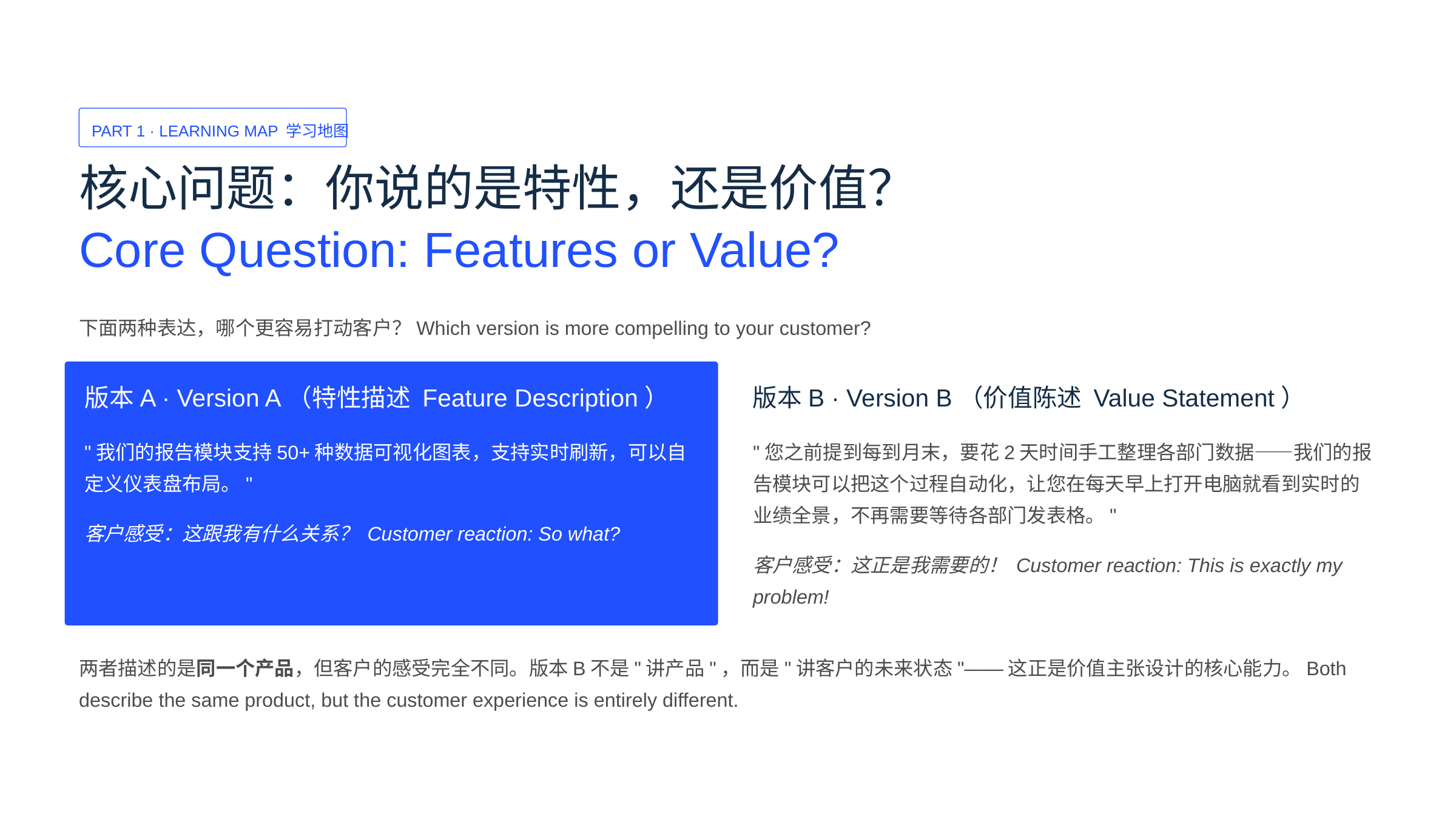

PART 1 · LEARNING MAP 学习地图
核心问题：你说的是特性，还是价值？
Core Question: Features or Value?
下面两种表达，哪个更容易打动客户？Which version is more compelling to your customer?

版本A · Version A（特性描述 Feature Description）
版本B · Version B（价值陈述 Value Statement）
"我们的报告模块支持50+种数据可视化图表，支持实时刷新，可以自定义仪表盘布局。"
"您之前提到每到月末，要花2天时间手工整理各部门数据——我们的报告模块可以把这个过程自动化，让您在每天早上打开电脑就看到实时的业绩全景，不再需要等待各部门发表格。"
客户感受：这跟我有什么关系？ Customer reaction: So what?
客户感受：这正是我需要的！ Customer reaction: This is exactly my problem!
两者描述的是同一个产品，但客户的感受完全不同。版本B不是"讲产品"，而是"讲客户的未来状态"——这正是价值主张设计的核心能力。Both describe the same product, but the customer experience is entirely different.